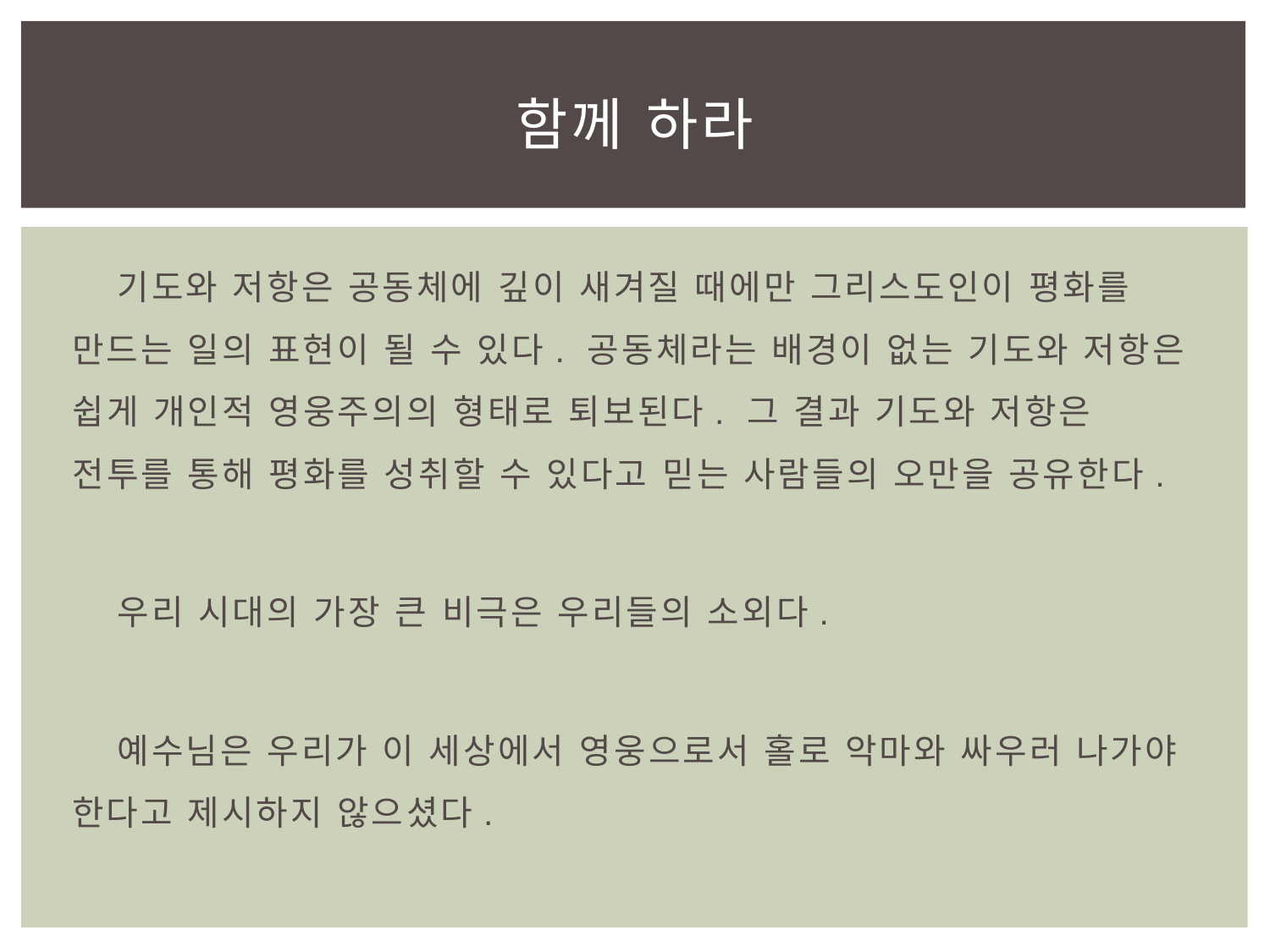

# 함께 하라
   기도와 저항은 공동체에 깊이 새겨질 때에만 그리스도인이 평화를 만드는 일의 표현이 될 수 있다. 공동체라는 배경이 없는 기도와 저항은 쉽게 개인적 영웅주의의 형태로 퇴보된다. 그 결과 기도와 저항은 전투를 통해 평화를 성취할 수 있다고 믿는 사람들의 오만을 공유한다.

   우리 시대의 가장 큰 비극은 우리들의 소외다.

   예수님은 우리가 이 세상에서 영웅으로서 홀로 악마와 싸우러 나가야 한다고 제시하지 않으셨다.